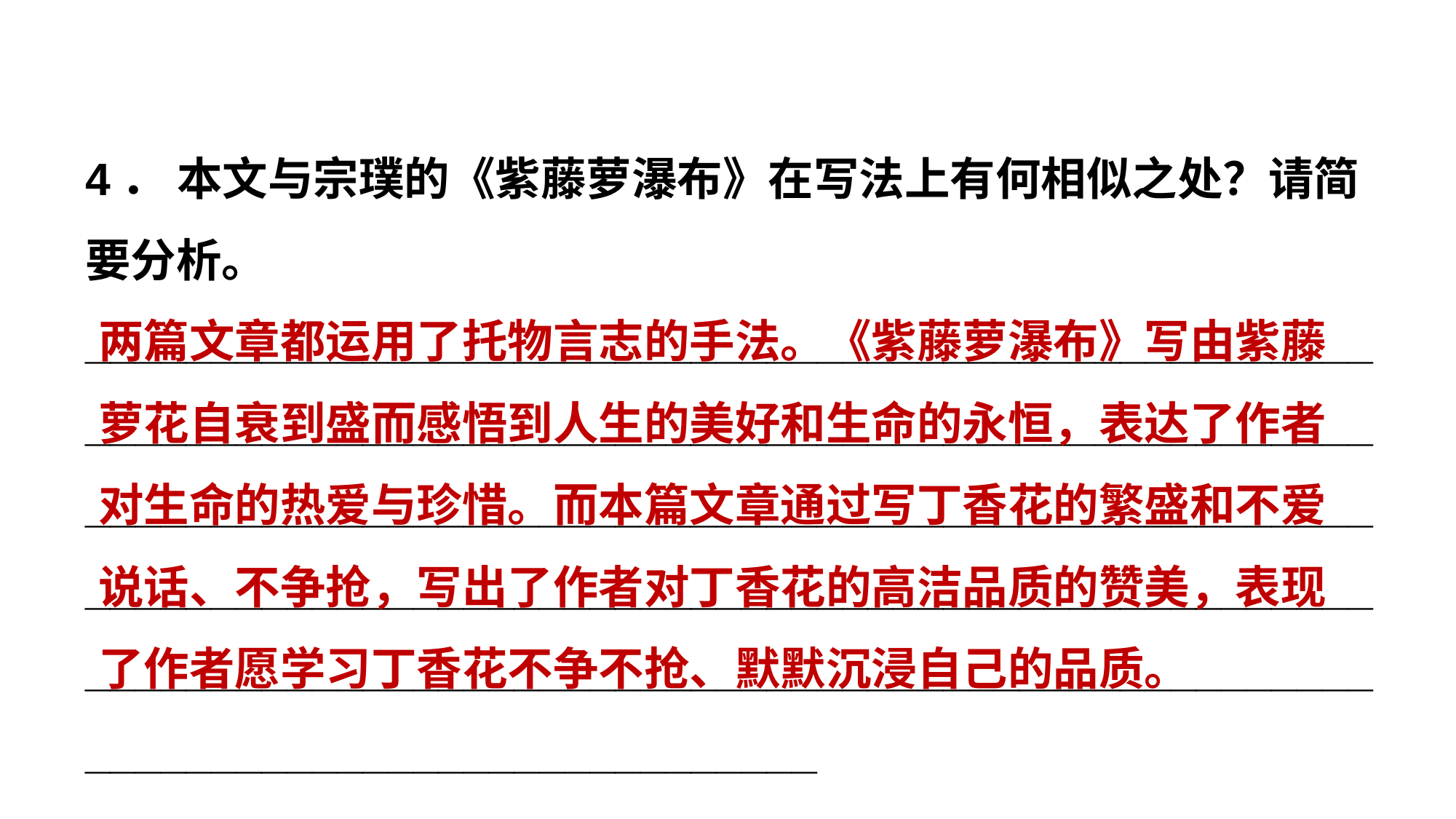

4． 本文与宗璞的《紫藤萝瀑布》在写法上有何相似之处？请简要分析。 ____________________________________________________________________________________________________________________________________________________________________________________________________________________________________________________________________________________________
两篇文章都运用了托物言志的手法。《紫藤萝瀑布》写由紫藤萝花自衰到盛而感悟到人生的美好和生命的永恒，表达了作者对生命的热爱与珍惜。而本篇文章通过写丁香花的繁盛和不爱说话、不争抢，写出了作者对丁香花的高洁品质的赞美，表现了作者愿学习丁香花不争不抢、默默沉浸自己的品质。